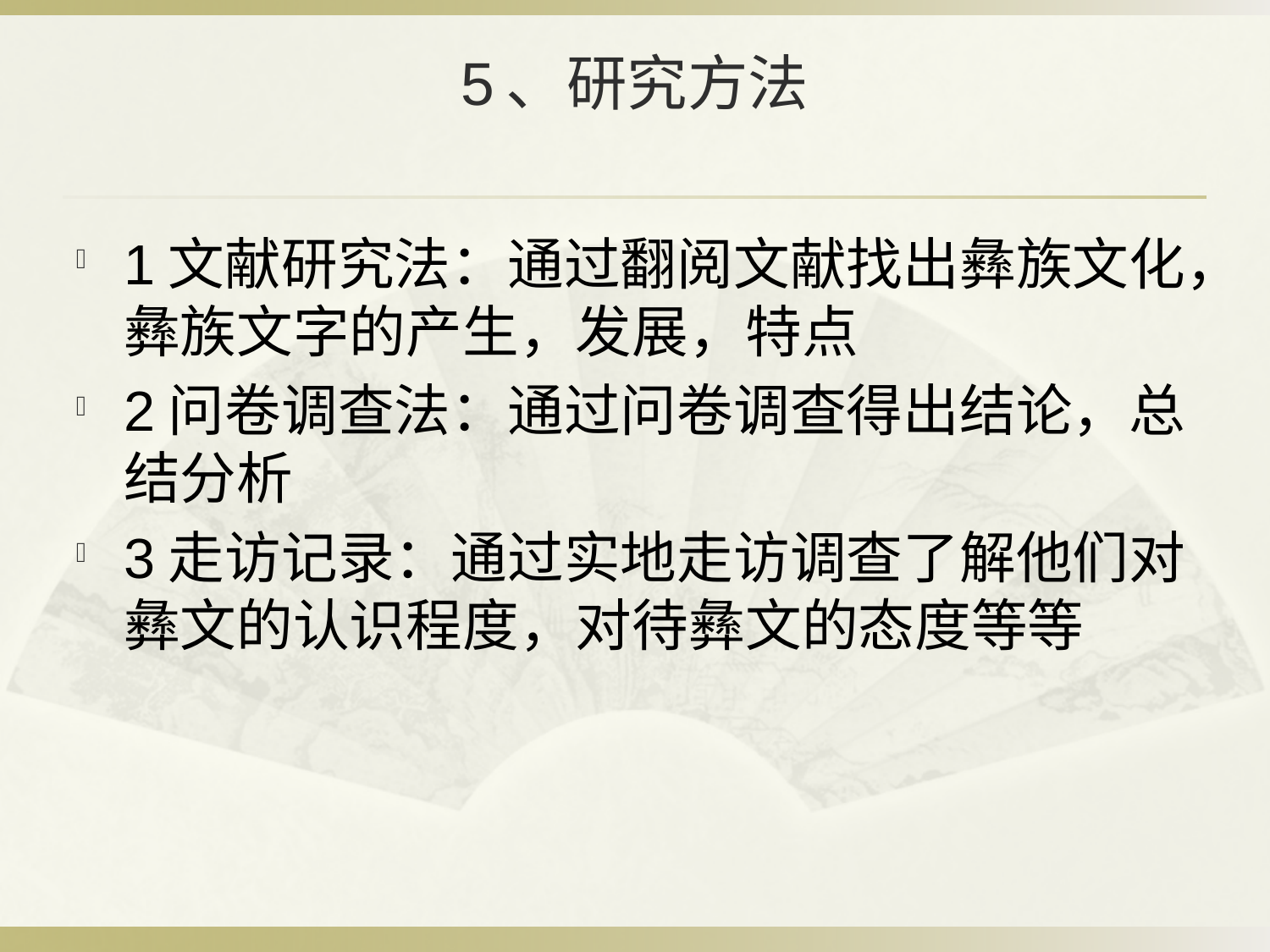

# 5、研究方法
1文献研究法：通过翻阅文献找出彝族文化，彝族文字的产生，发展，特点
2问卷调查法：通过问卷调查得出结论，总结分析
3走访记录：通过实地走访调查了解他们对彝文的认识程度，对待彝文的态度等等